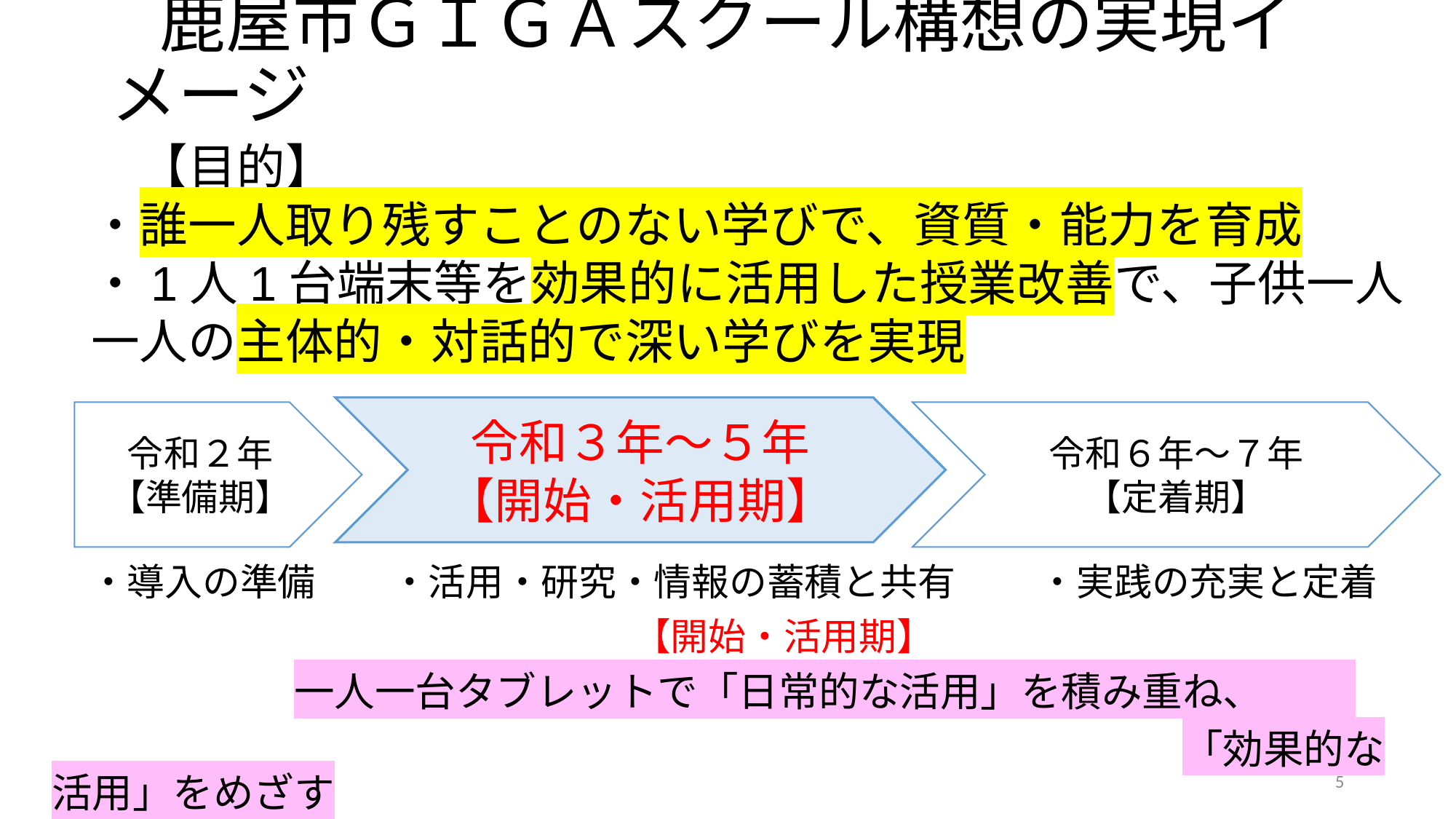

# 鹿屋市ＧＩＧＡスクール構想の実現イメージ
　【目的】
・誰一人取り残すことのない学びで、資質・能力を育成
・1人1台端末等を効果的に活用した授業改善で、子供一人一人の主体的・対話的で深い学びを実現
令和３年～５年
【開始・活用期】
令和２年
【準備期】
令和６年～７年
【定着期】

　・導入の準備　　・活用・研究・情報の蓄積と共有 　　・実践の充実と定着
 　　　　　　　　　　　　　　　【開始・活用期】
 　　　　　　一人一台タブレットで「日常的な活用」を積み重ね、
　　　　　　　　　　　　　　　　　　　　　　　　　　　　「効果的な活用」をめざす
5